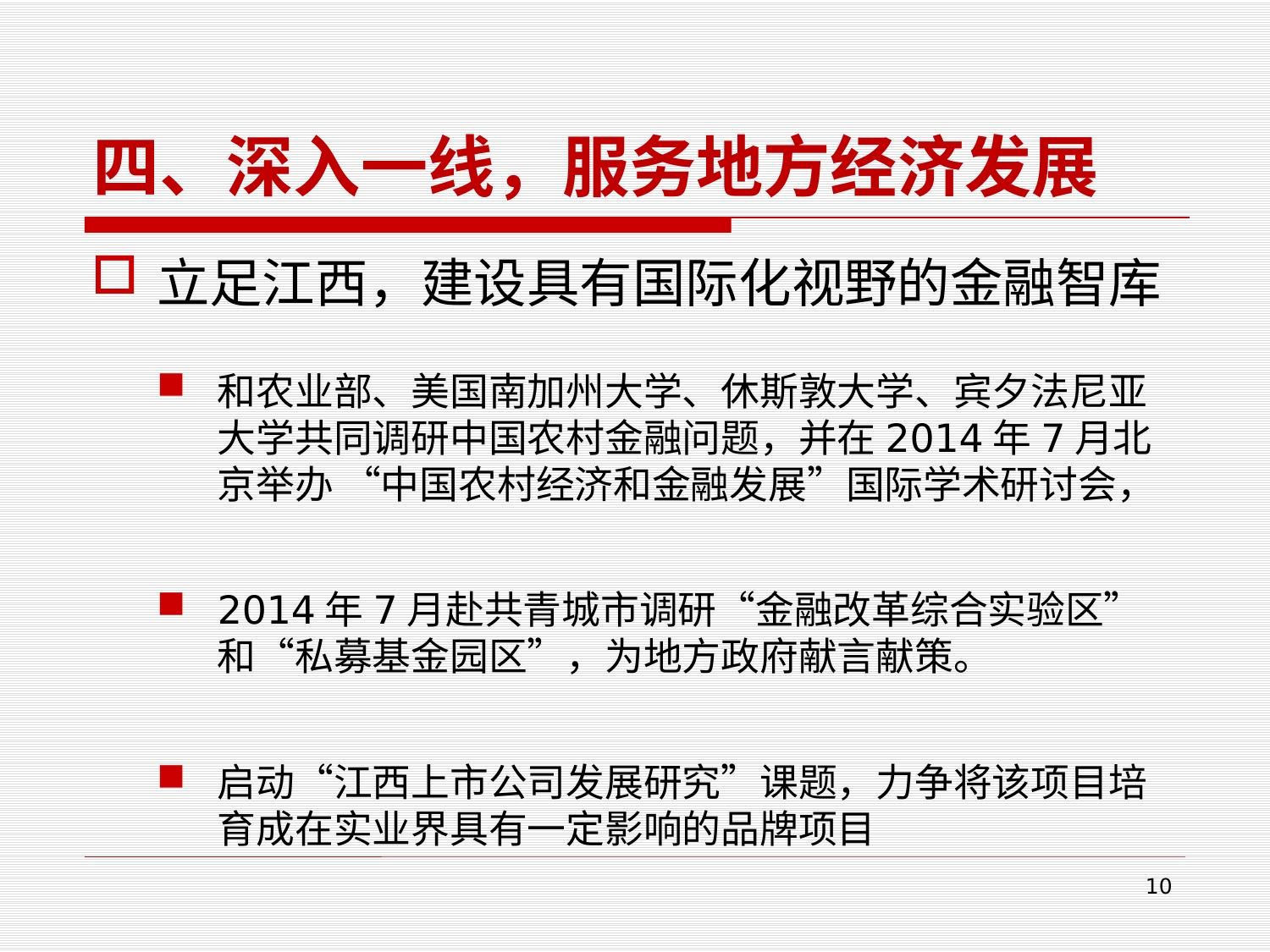

# 四、深入一线，服务地方经济发展
立足江西，建设具有国际化视野的金融智库

和农业部、美国南加州大学、休斯敦大学、宾夕法尼亚大学共同调研中国农村金融问题，并在2014年7月北京举办 “中国农村经济和金融发展”国际学术研讨会，

2014年7月赴共青城市调研“金融改革综合实验区”和“私募基金园区”，为地方政府献言献策。

启动“江西上市公司发展研究”课题，力争将该项目培育成在实业界具有一定影响的品牌项目

10